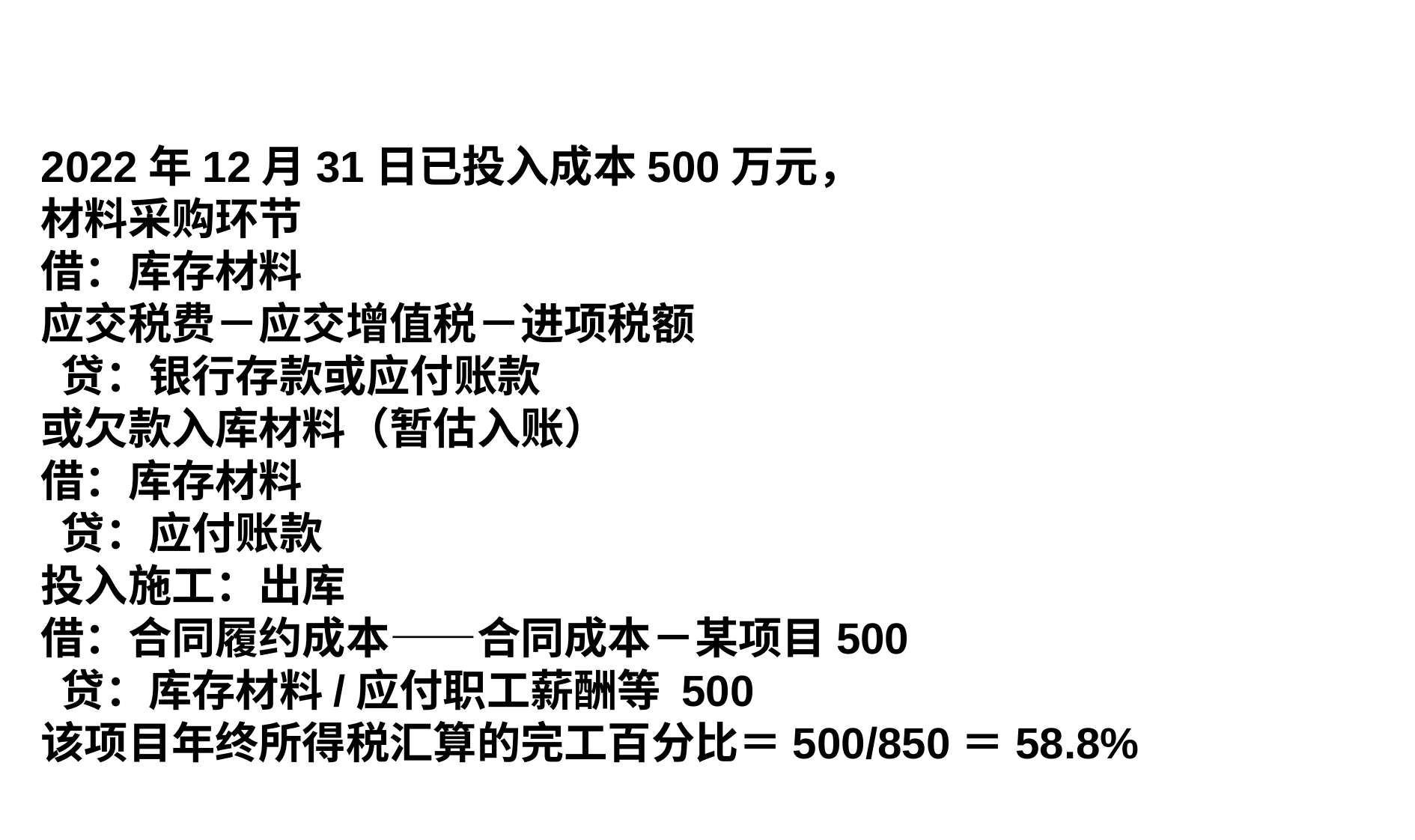

2022年12月31日已投入成本500万元，
材料采购环节
借：库存材料
应交税费－应交增值税－进项税额
 贷：银行存款或应付账款
或欠款入库材料（暂估入账）
借：库存材料
 贷：应付账款
投入施工：出库
借：合同履约成本——合同成本－某项目500
 贷：库存材料/应付职工薪酬等 500
该项目年终所得税汇算的完工百分比＝500/850＝58.8%